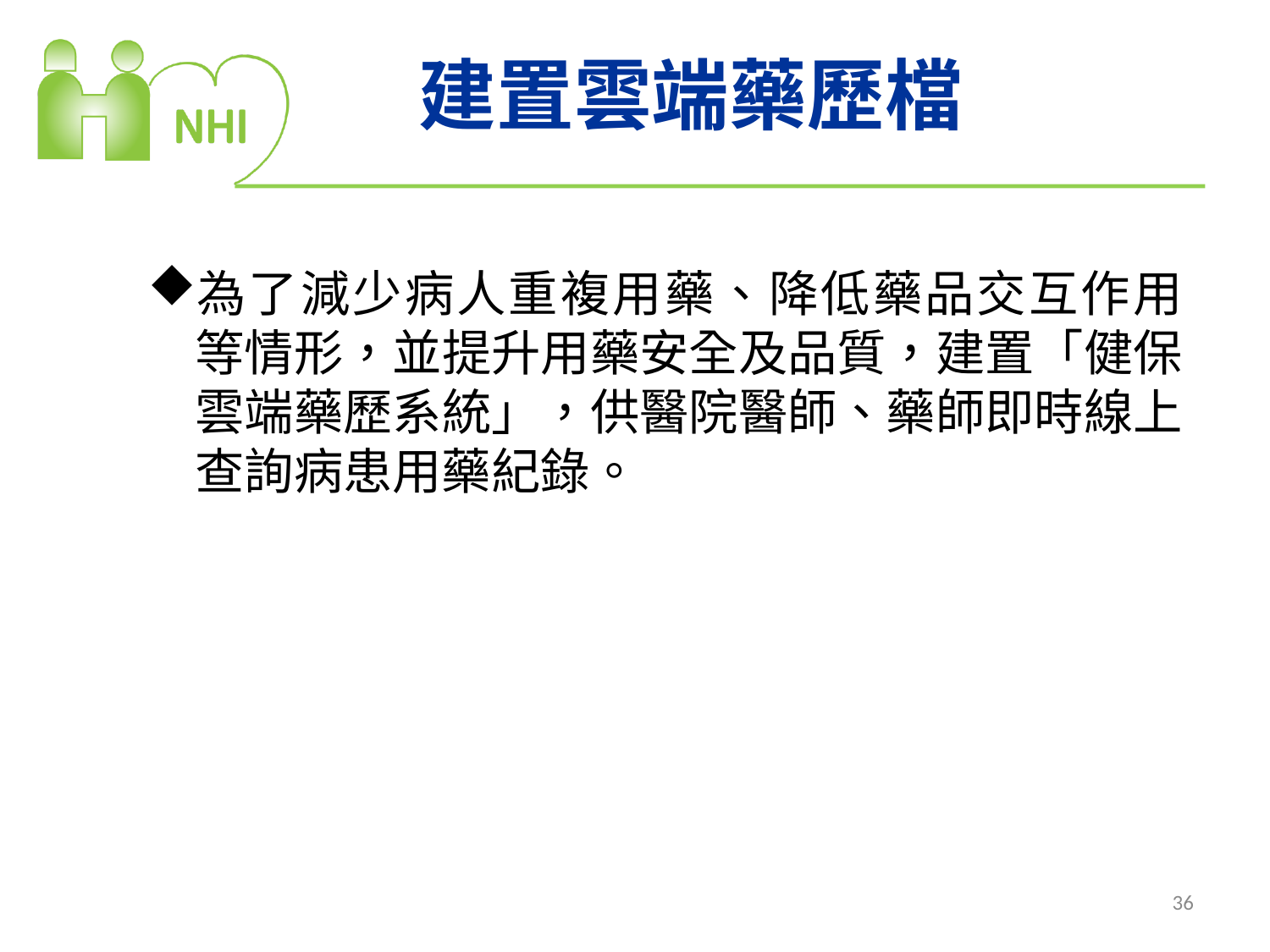

建置雲端藥歷檔
為了減少病人重複用藥、降低藥品交互作用等情形，並提升用藥安全及品質，建置「健保雲端藥歷系統」，供醫院醫師、藥師即時線上查詢病患用藥紀錄。

36